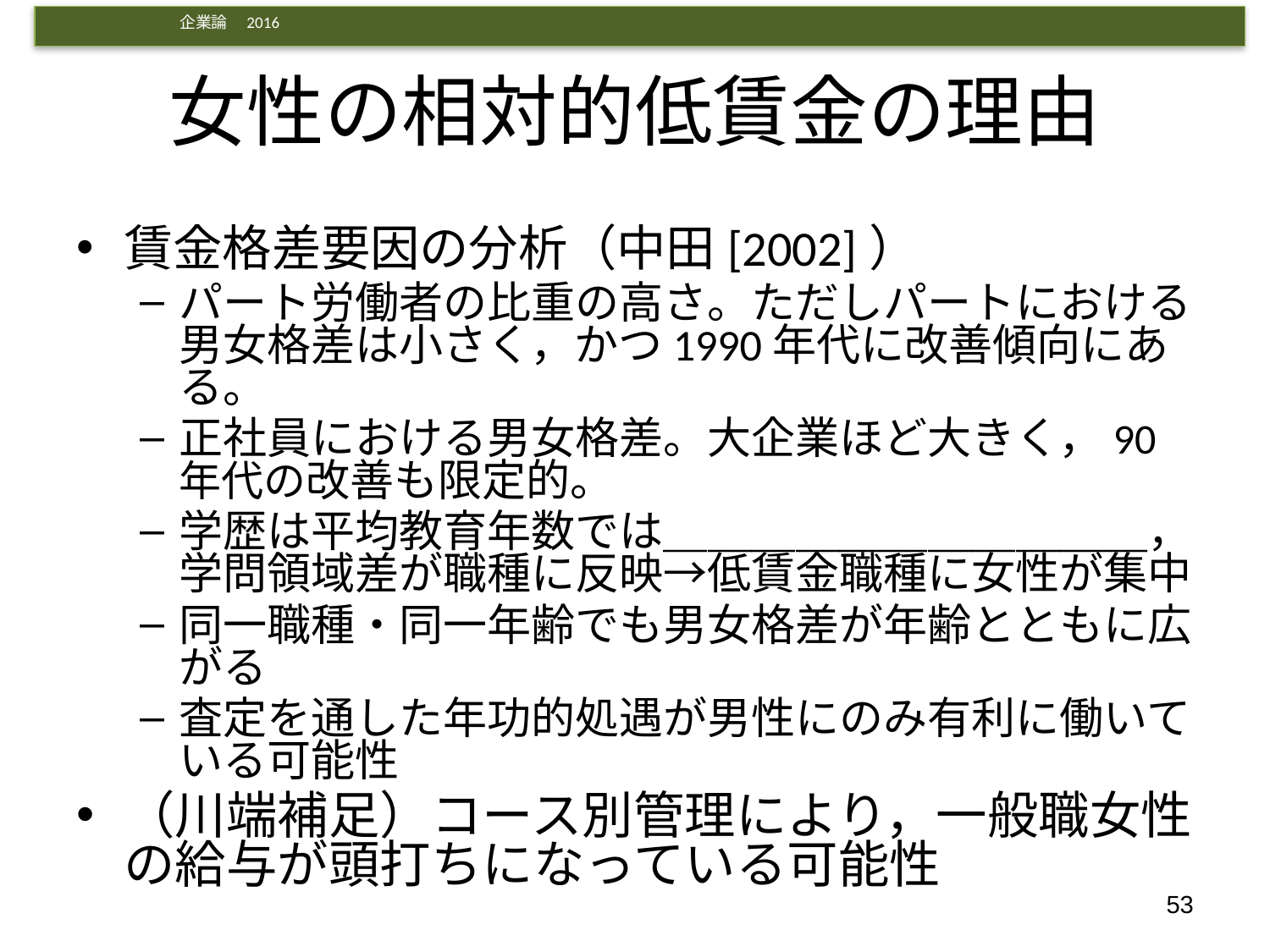

# 女性の相対的低賃金の理由
賃金格差要因の分析（中田[2002]）
パート労働者の比重の高さ。ただしパートにおける男女格差は小さく，かつ1990年代に改善傾向にある。
正社員における男女格差。大企業ほど大きく，90年代の改善も限定的。
学歴は平均教育年数では＿＿＿＿＿＿＿＿＿＿＿，学問領域差が職種に反映→低賃金職種に女性が集中
同一職種・同一年齢でも男女格差が年齢とともに広がる
査定を通した年功的処遇が男性にのみ有利に働いている可能性
（川端補足）コース別管理により，一般職女性の給与が頭打ちになっている可能性

53